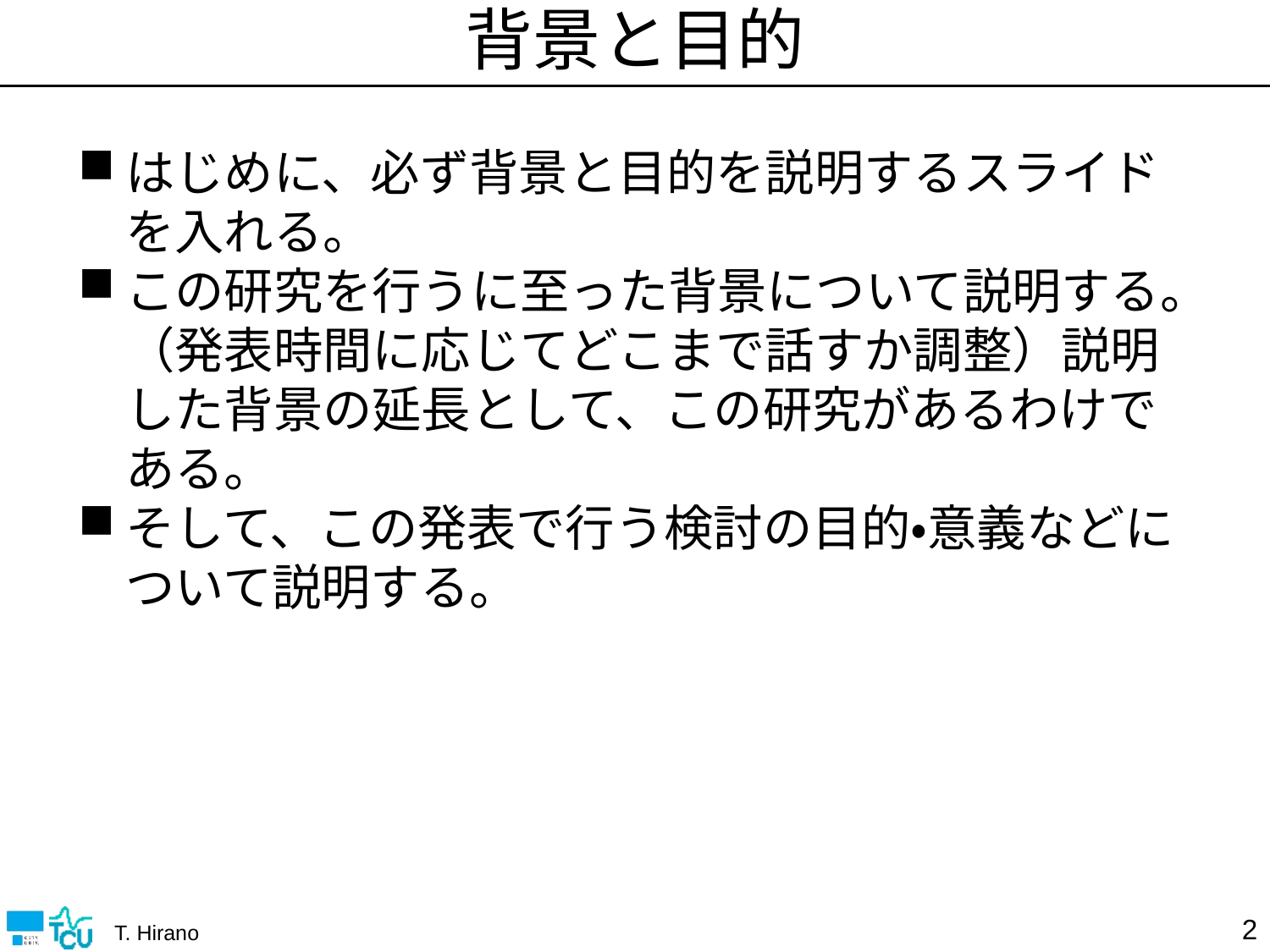

# 背景と目的
はじめに、必ず背景と目的を説明するスライドを入れる。
この研究を行うに至った背景について説明する。（発表時間に応じてどこまで話すか調整）説明した背景の延長として、この研究があるわけである。
そして、この発表で行う検討の目的・意義などについて説明する。